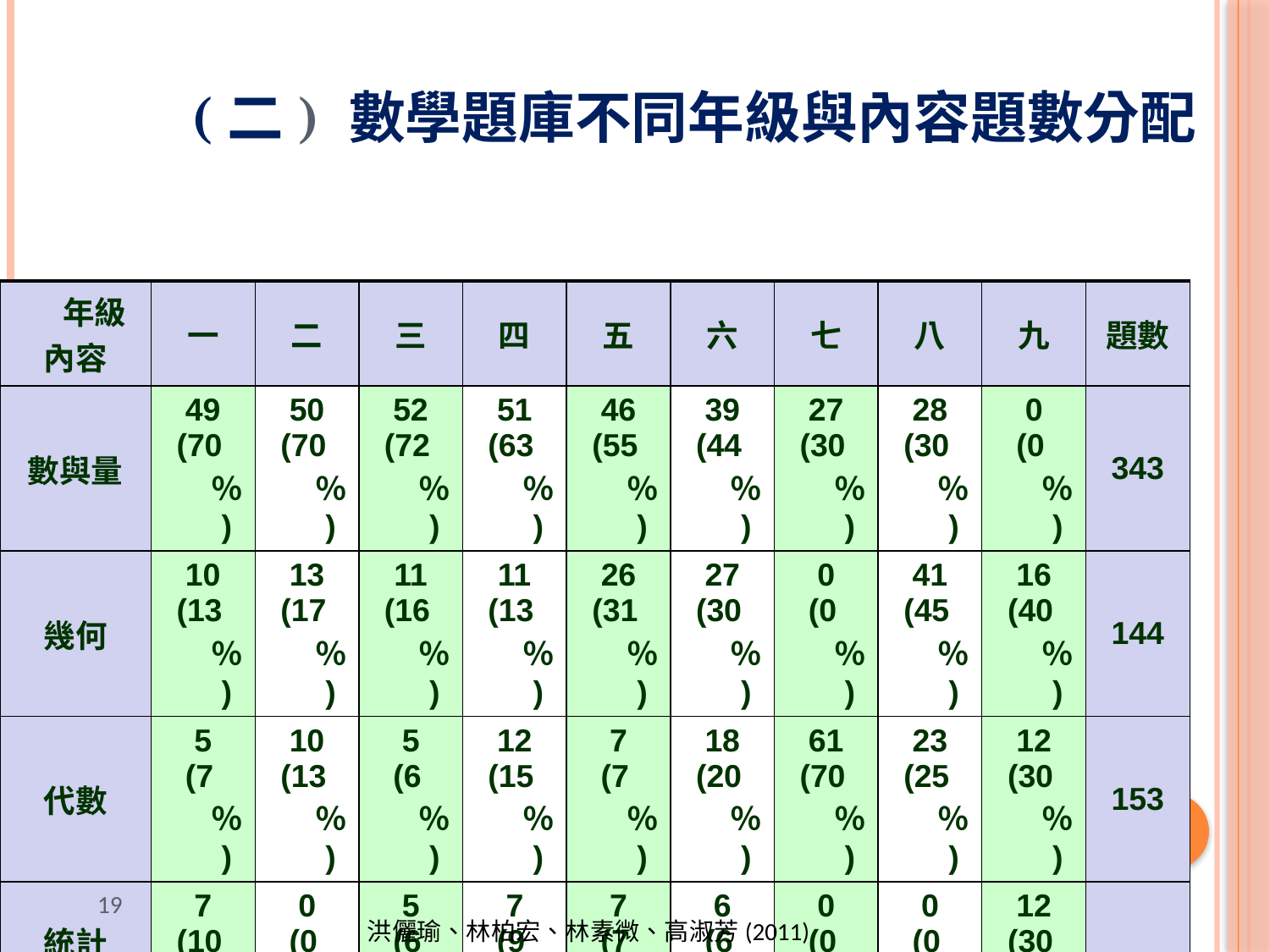

(二) 數學題庫不同年級與內容題數分配
| 年級 內容 | 一 | 二 | 三 | 四 | 五 | 六 | 七 | 八 | 九 | 題數 |
| --- | --- | --- | --- | --- | --- | --- | --- | --- | --- | --- |
| 數與量 | 49 (70％) | 50 (70％) | 52 (72％) | 51 (63％) | 46 (55％) | 39 (44％) | 27 (30％) | 28 (30％) | 0 (0％) | 343 |
| 幾何 | 10 (13％) | 13 (17％) | 11 (16％) | 11 (13％) | 26 (31％) | 27 (30％) | 0 (0％) | 41 (45％) | 16 (40％) | 144 |
| 代數 | 5 (7％) | 10 (13％) | 5 (6％) | 12 (15％) | 7 (7％) | 18 (20％) | 61 (70％) | 23 (25％) | 12 (30％) | 153 |
| 統計 機率 | 7 (10％) | 0 (0％) | 5 (6％) | 7 (9％) | 7 (7％) | 6 (6％) | 0 (0％) | 0 (0％) | 12 (30％) | 43 |
| 題數 | 71 | 73 | 73 | 81 | 86 | 90 | 88 | 92 | 40 | 683 |
19

洪儷瑜、林柏宏、林素微、高淑芳(2011)